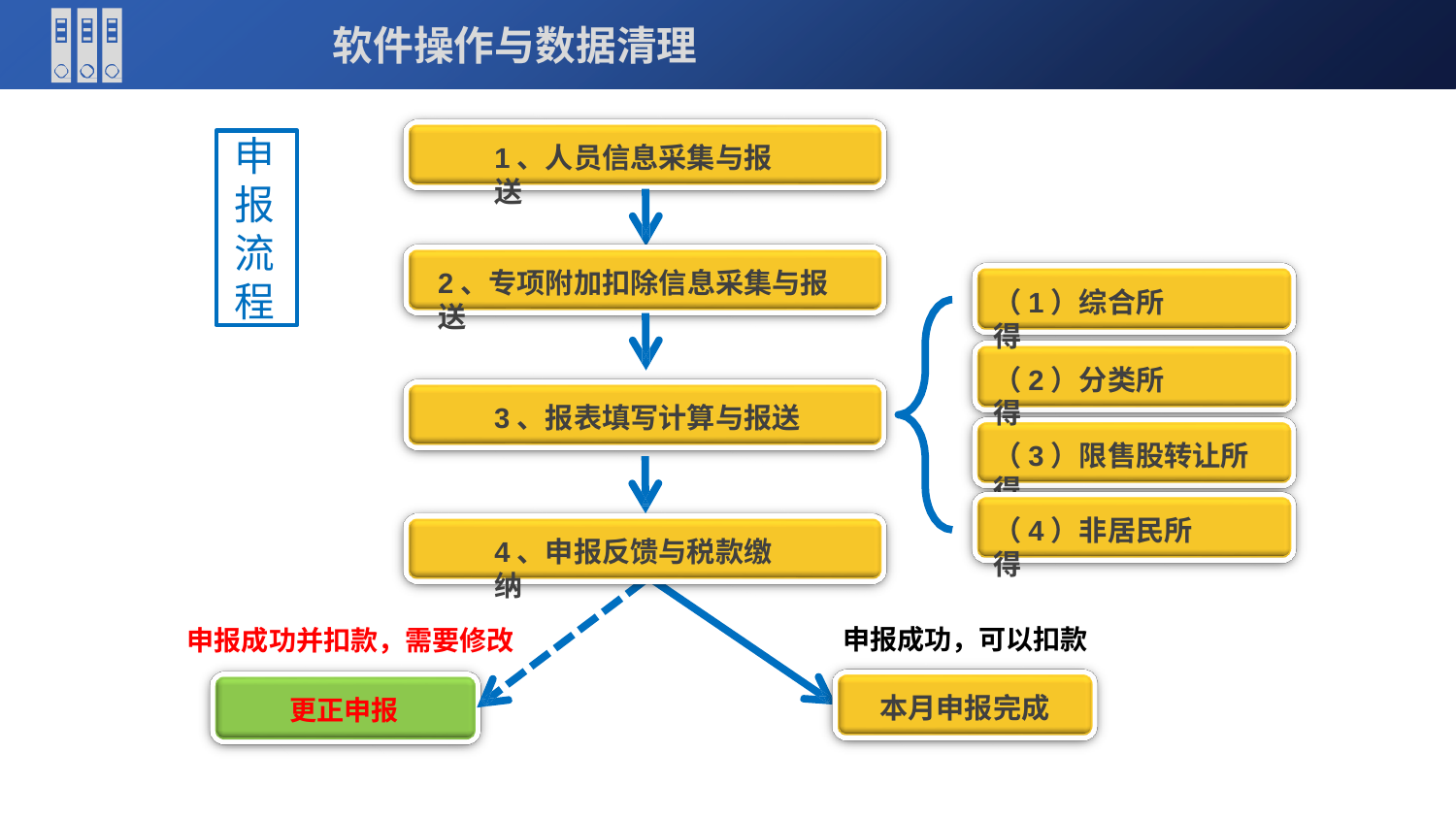

软件操作与数据清理

申 报 流 程
1、人员信息采集与报送

2、专项附加扣除信息采集与报送
（1）综合所得

（2）分类所得

3、报表填写计算与报送
（3）限售股转让所得

（4）非居民所得
4、申报反馈与税款缴纳

申报成功，可以扣款
申报成功并扣款，需要修改

本月申报完成
更正申报